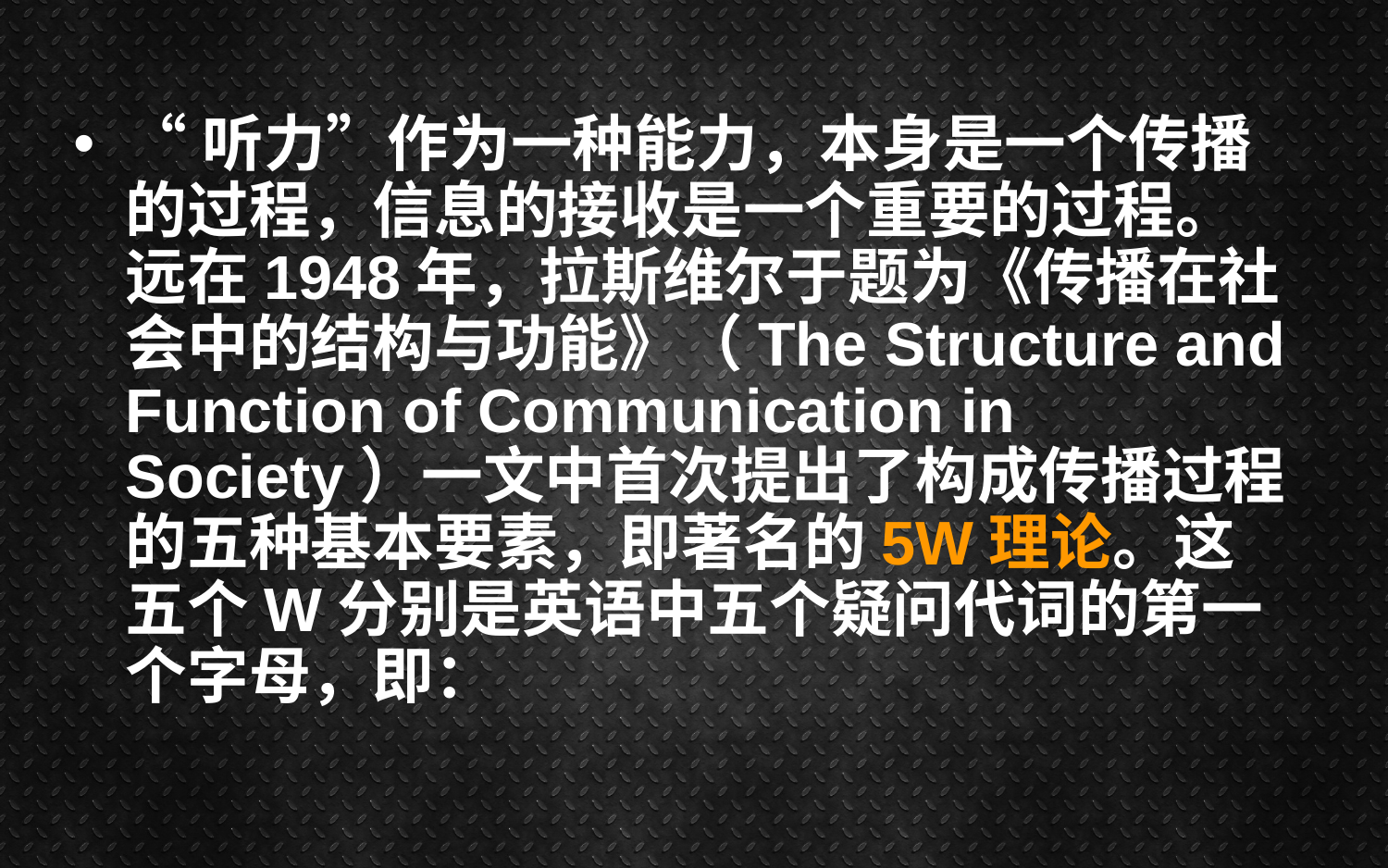

“听力”作为一种能力，本身是一个传播的过程，信息的接收是一个重要的过程。远在1948年，拉斯维尔于题为《传播在社会中的结构与功能》（The Structure and Function of Communication in Society）一文中首次提出了构成传播过程的五种基本要素，即著名的5W理论。这五个W分别是英语中五个疑问代词的第一个字母，即：